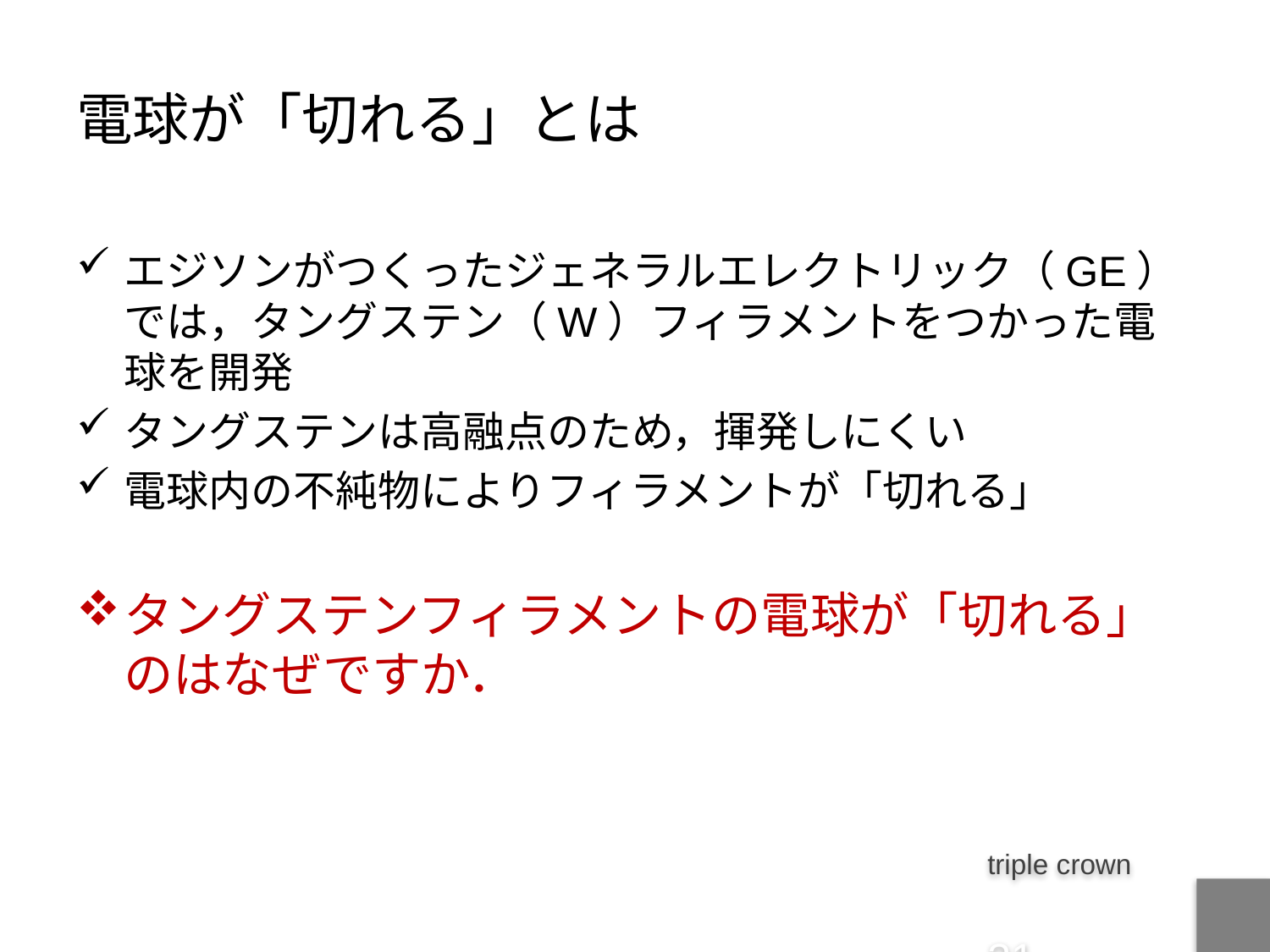

# 電球が「切れる」とは
エジソンがつくったジェネラルエレクトリック（GE）では，タングステン（W）フィラメントをつかった電球を開発
タングステンは高融点のため，揮発しにくい
電球内の不純物によりフィラメントが「切れる」

タングステンフィラメントの電球が「切れる」のはなぜですか．